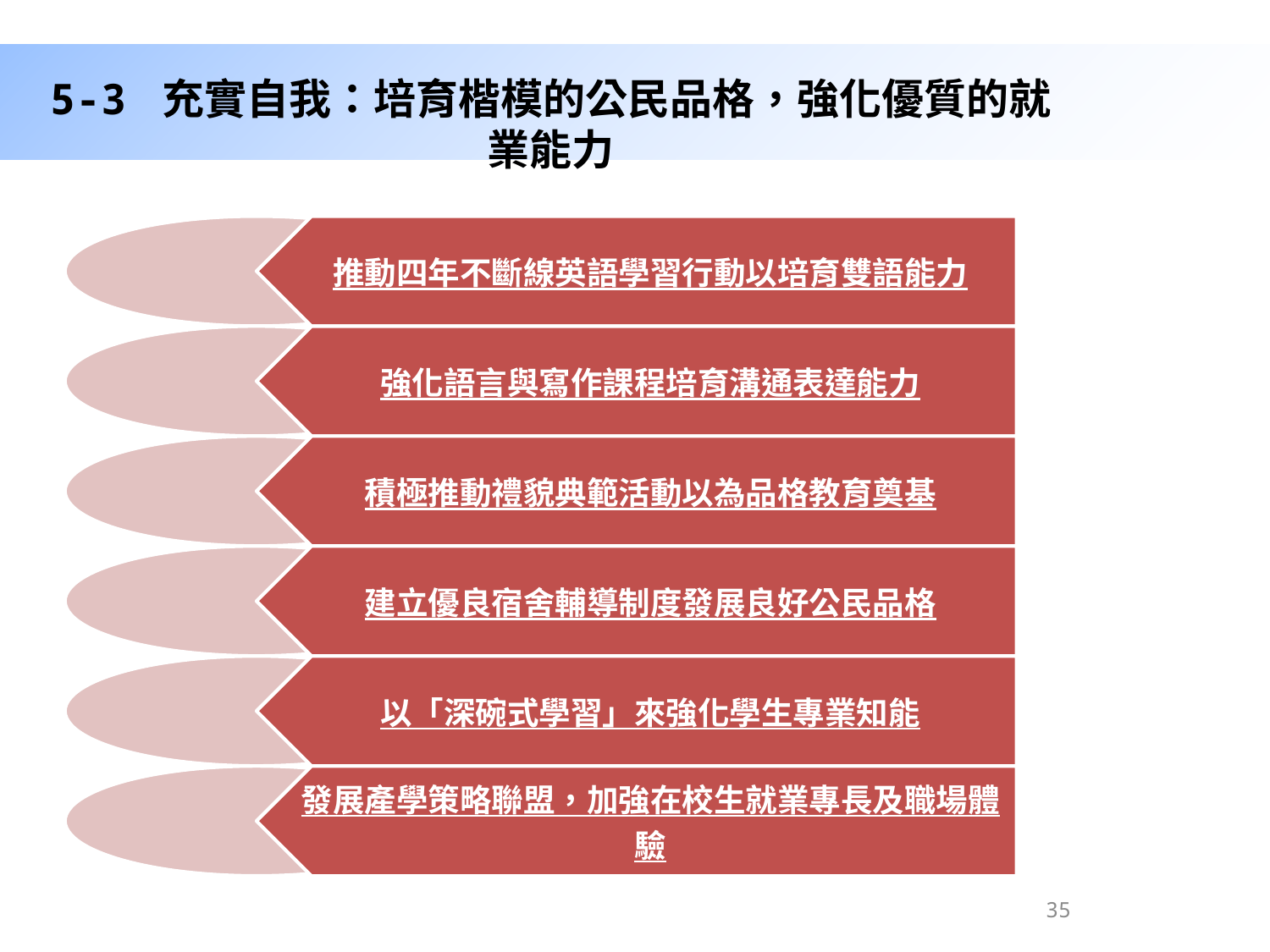

5-3 充實自我：培育楷模的公民品格，強化優質的就業能力
推動四年不斷線英語學習行動以培育雙語能力
強化語言與寫作課程培育溝通表達能力
積極推動禮貌典範活動以為品格教育奠基
建立優良宿舍輔導制度發展良好公民品格
以「深碗式學習」來強化學生專業知能
發展產學策略聯盟，加強在校生就業專長及職場體驗
35